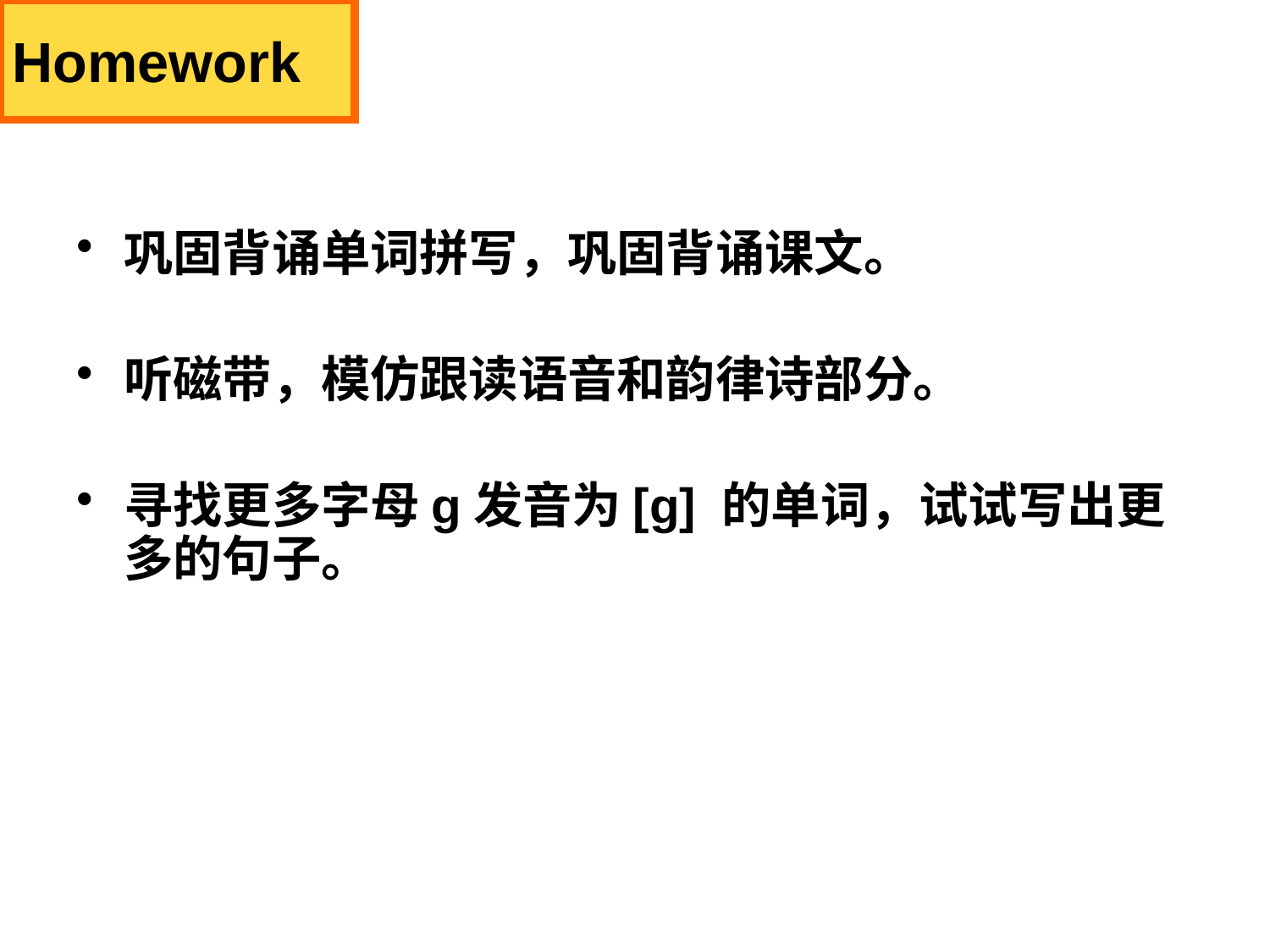

Homework
巩固背诵单词拼写，巩固背诵课文。

听磁带，模仿跟读语音和韵律诗部分。

寻找更多字母g发音为[g] 的单词，试试写出更多的句子。